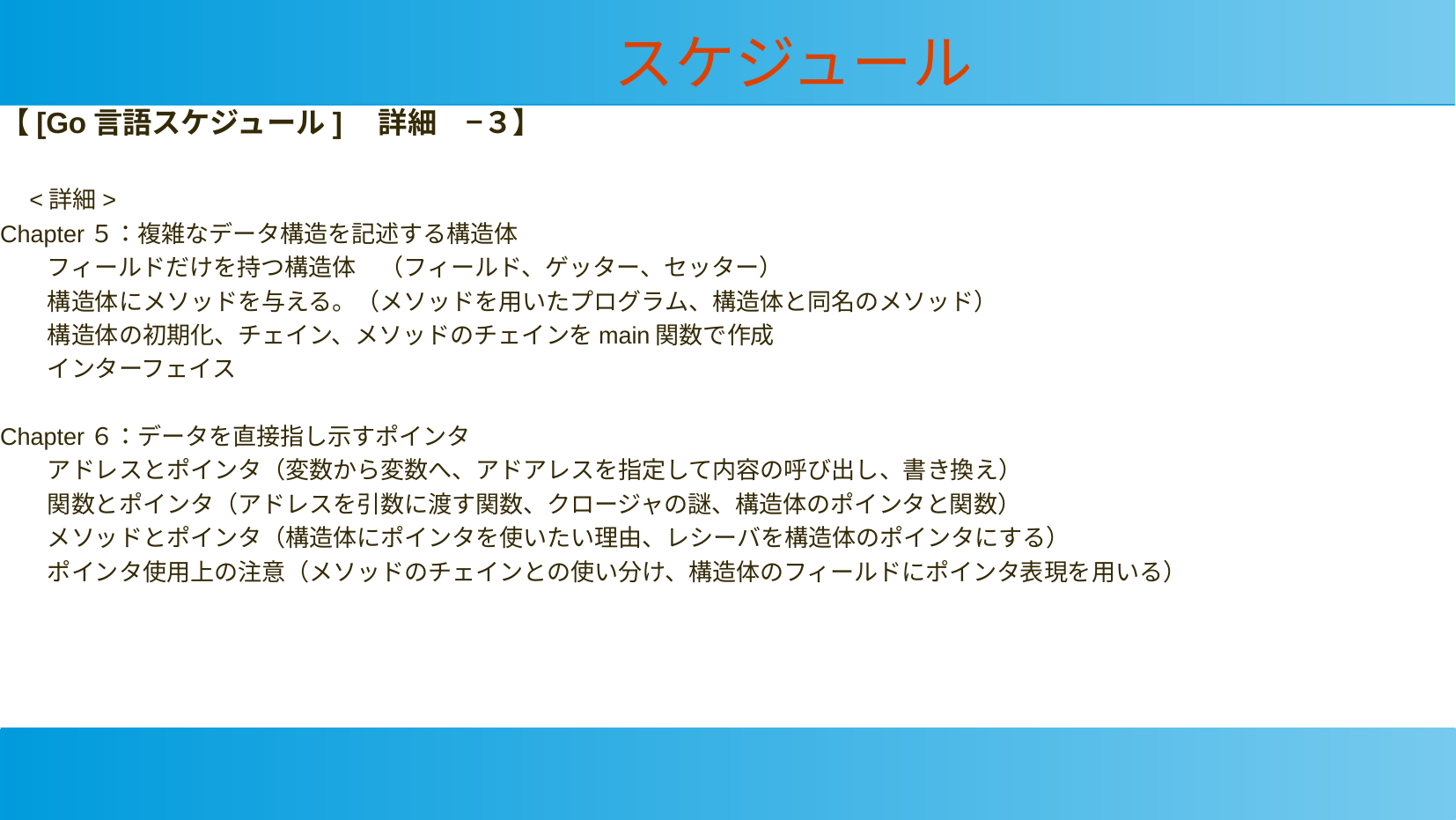

スケジュール
【[Go言語スケジュール]　詳細　−３】

　<詳細>
Chapter５：複雑なデータ構造を記述する構造体
　　フィールドだけを持つ構造体　（フィールド、ゲッター、セッター）
　　構造体にメソッドを与える。（メソッドを用いたプログラム、構造体と同名のメソッド）
　　構造体の初期化、チェイン、メソッドのチェインをmain関数で作成
　　インターフェイス

Chapter６：データを直接指し示すポインタ
　　アドレスとポインタ（変数から変数へ、アドアレスを指定して内容の呼び出し、書き換え）
　　関数とポインタ（アドレスを引数に渡す関数、クロージャの謎、構造体のポインタと関数）
　　メソッドとポインタ（構造体にポインタを使いたい理由、レシーバを構造体のポインタにする）
　　ポインタ使用上の注意（メソッドのチェインとの使い分け、構造体のフィールドにポインタ表現を用いる）